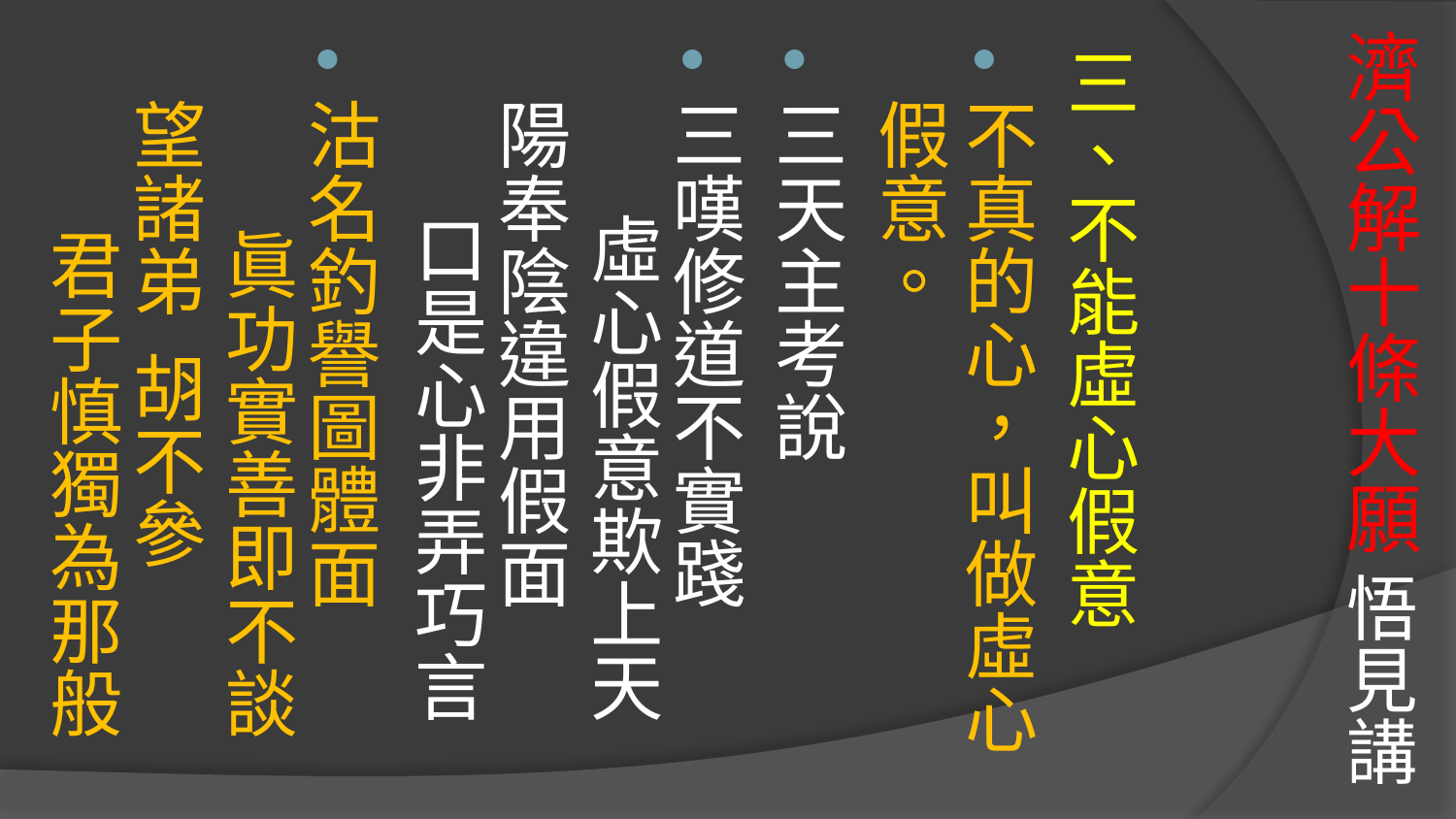

# 濟公解十條大願 悟見講
三、不能虛心假意
不真的心，叫做虛心假意。
三天主考說
三嘆修道不實踐                  虛心假意欺上天
陽奉陰違用假面                  口是心非弄巧言
沽名釣譽圖體面                   眞功實善即不談
望諸弟  胡不參                     君子慎獨為那般